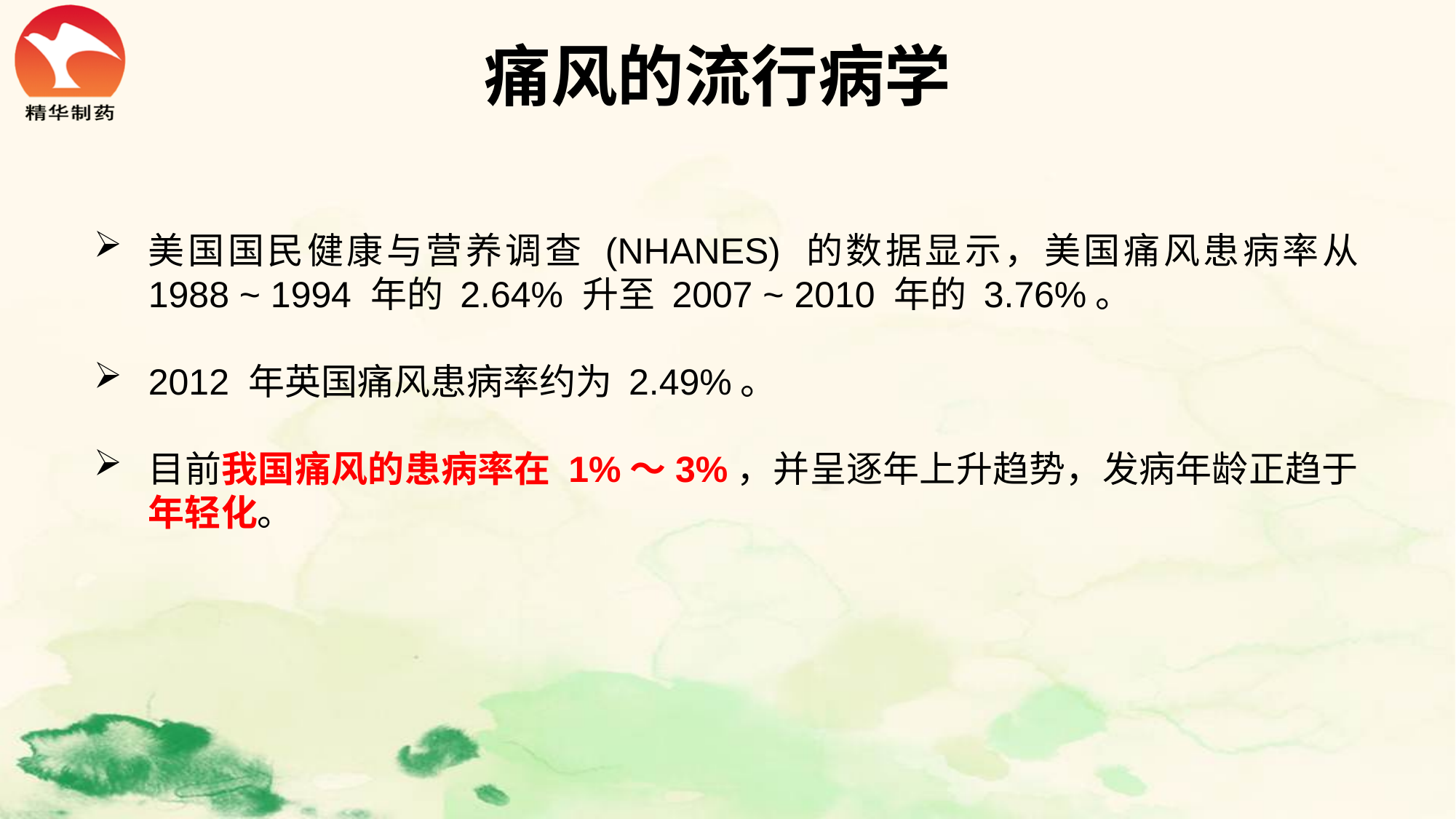

# 痛风的流行病学
美国国民健康与营养调查 (NHANES) 的数据显示，美国痛风患病率从 1988 ~ 1994 年的 2.64% 升至 2007 ~ 2010 年的 3.76%。

2012 年英国痛风患病率约为 2.49%。

目前我国痛风的患病率在 1%～3%，并呈逐年上升趋势，发病年龄正趋于年轻化。